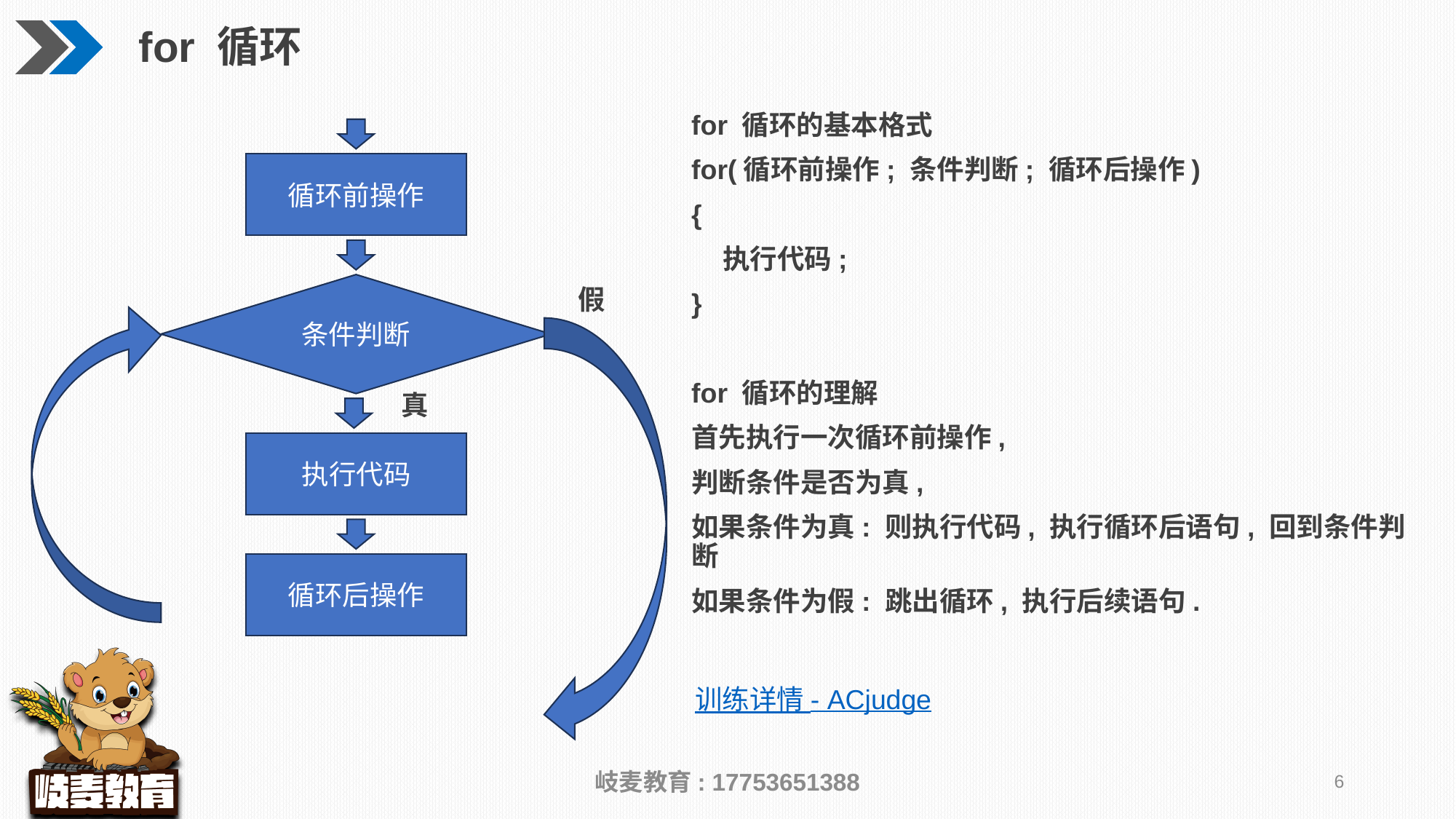

for 循环
for 循环的基本格式
for(循环前操作; 条件判断; 循环后操作)
{
    执行代码;
}

for 循环的理解
首先执行一次循环前操作,
判断条件是否为真,
如果条件为真: 则执行代码, 执行循环后语句, 回到条件判断
如果条件为假: 跳出循环, 执行后续语句.

循环前操作

条件判断
假

真

执行代码

循环后操作
训练详情 - ACjudge
岐麦教育: 17753651388
6